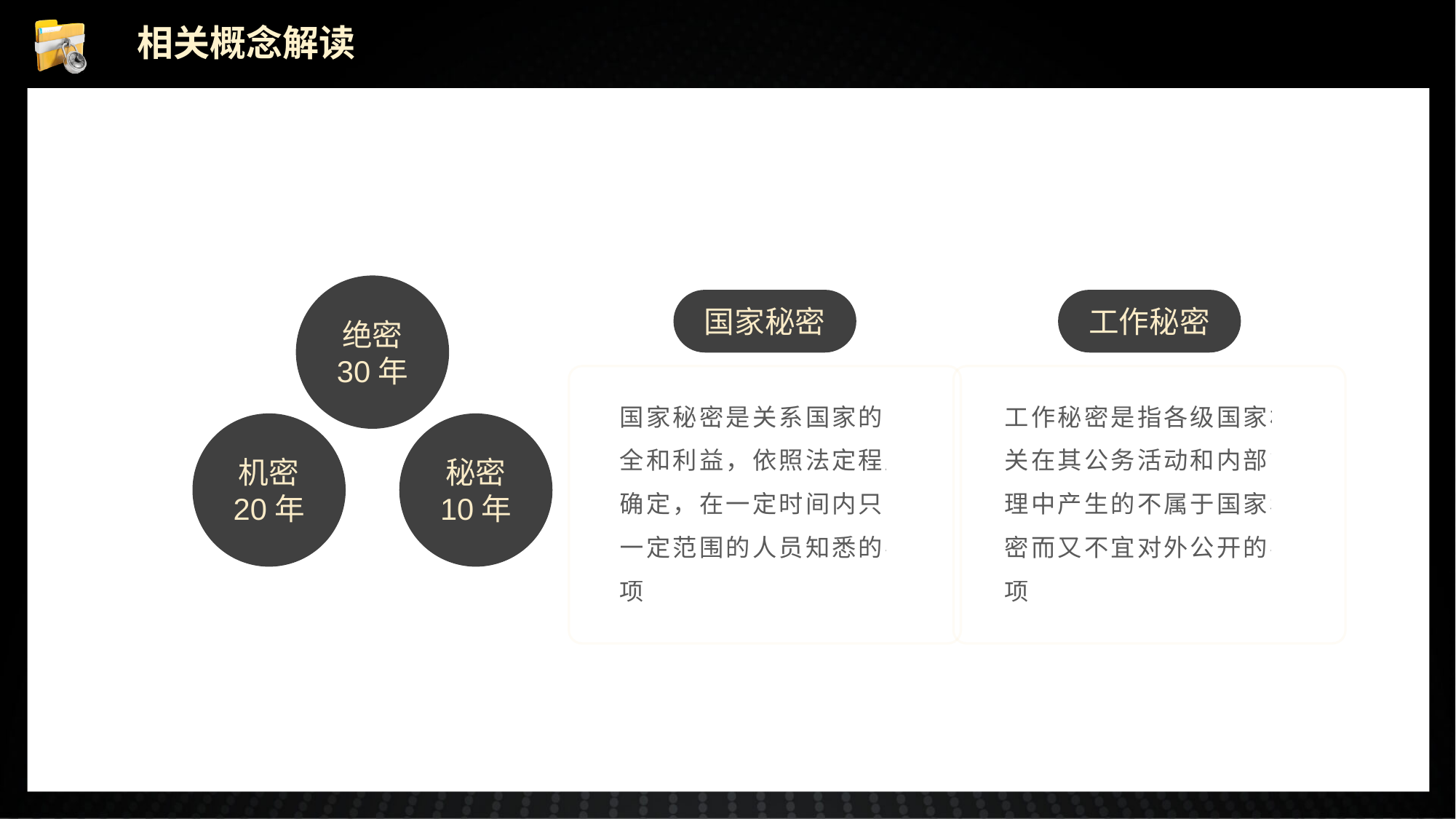

相关概念解读
绝密
30年
国家秘密
工作秘密

国家秘密是关系国家的安全和利益，依照法定程序确定，在一定时间内只限一定范围的人员知悉的事项
工作秘密是指各级国家机关在其公务活动和内部管理中产生的不属于国家秘密而又不宜对外公开的事项
机密
20年
秘密
10年